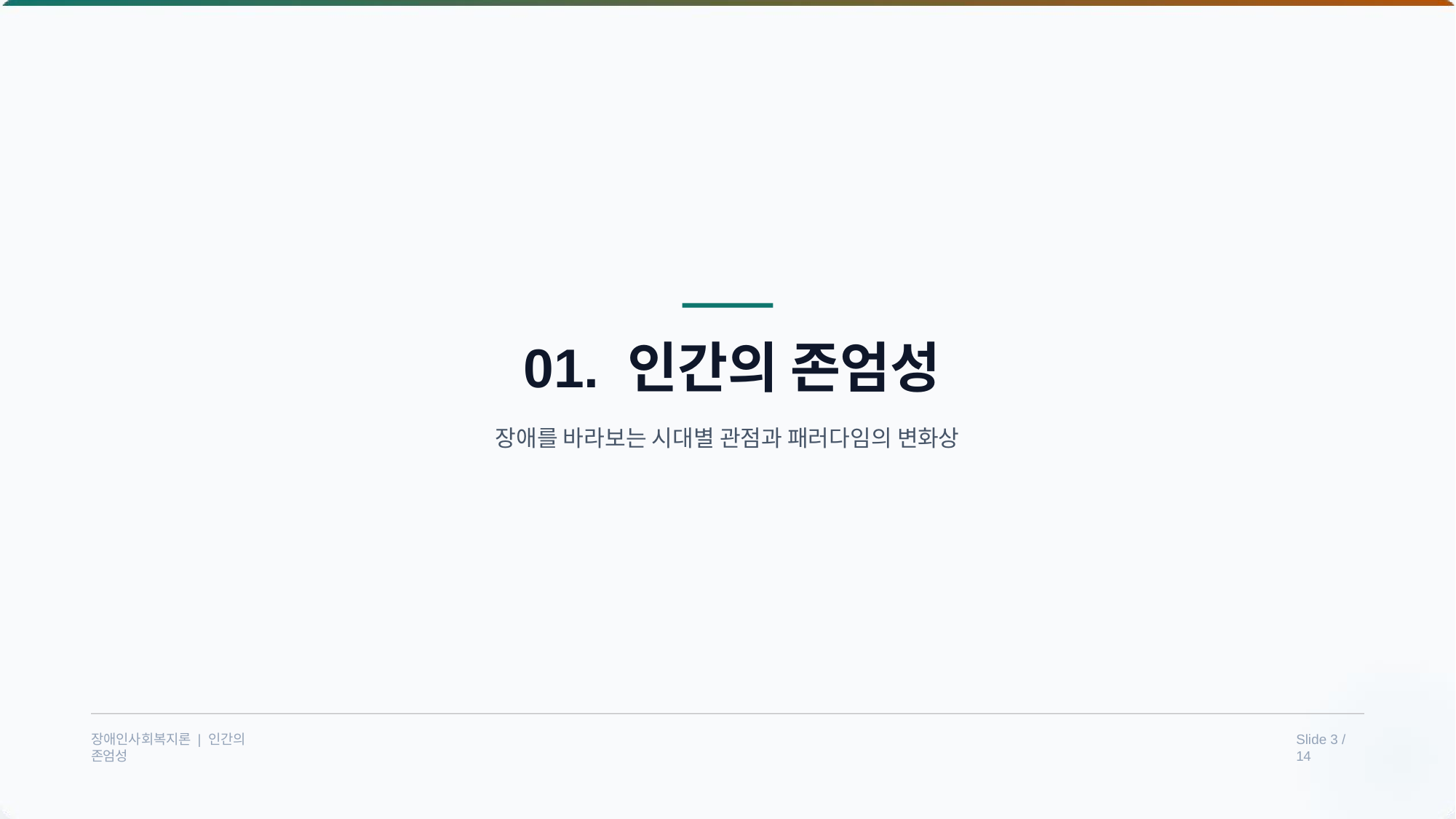

# 01. 인간의 존엄성

장애를 바라보는 시대별 관점과 패러다임의 변화상
Slide 3 /
14
장애인사회복지론 | 인간의 존엄성